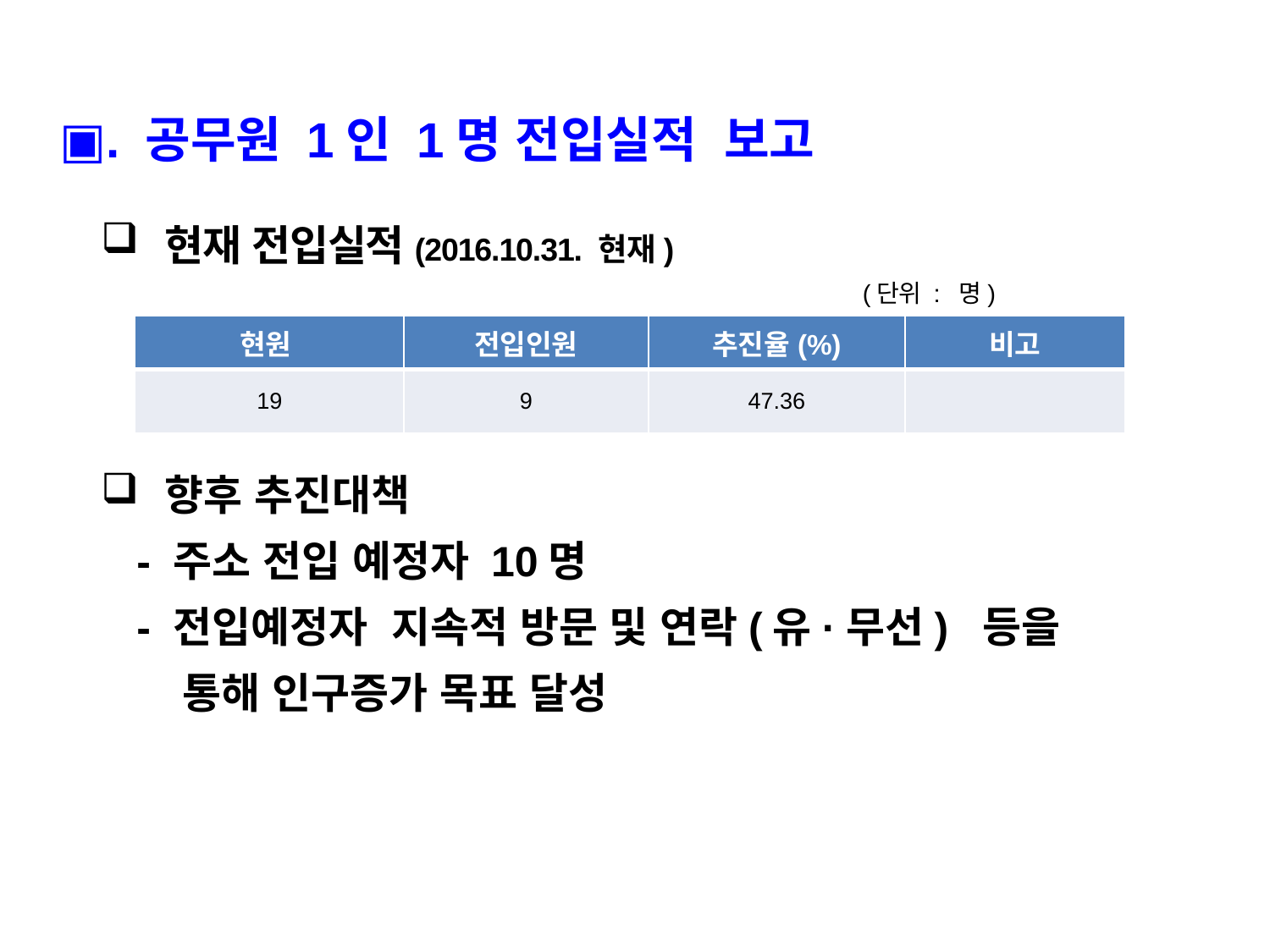

▣. 공무원 1인 1명 전입실적  보고
현재 전입실적(2016.10.31. 현재)
                                                                                                                             (단위 :  명)

향후 추진대책
   - 주소 전입 예정자 10명
   - 전입예정자  지속적 방문 및 연락(유·무선)  등을
      통해 인구증가 목표 달성

| 현원 | 전입인원 | 추진율(%) | 비고 |
| --- | --- | --- | --- |
| 19 | 9 | 47.36 |  |